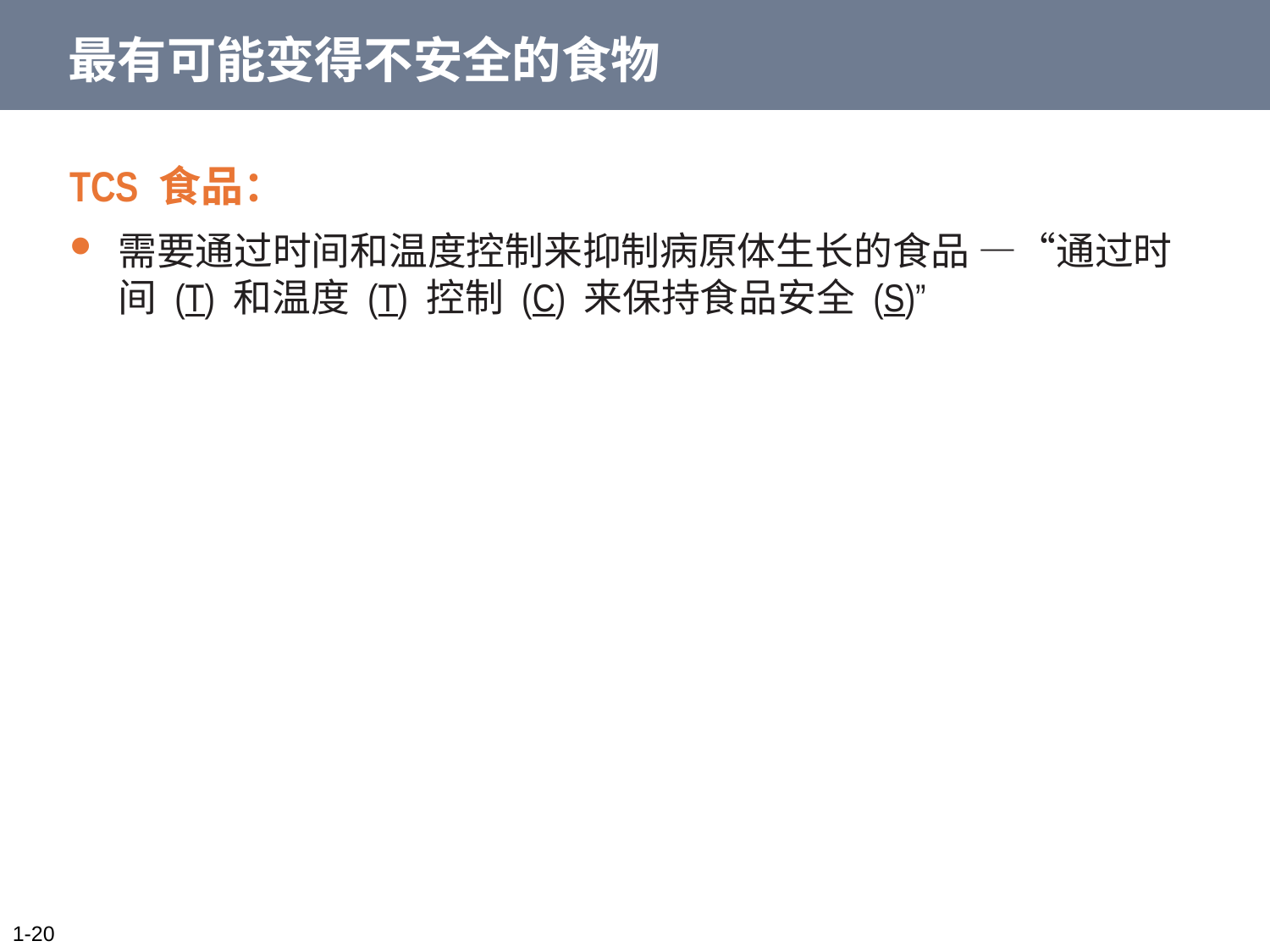

# 最有可能变得不安全的食物
TCS 食品：
需要通过时间和温度控制来抑制病原体生长的食品 —“通过时间 (T) 和温度 (T) 控制 (C) 来保持食品安全 (S)”

1-20